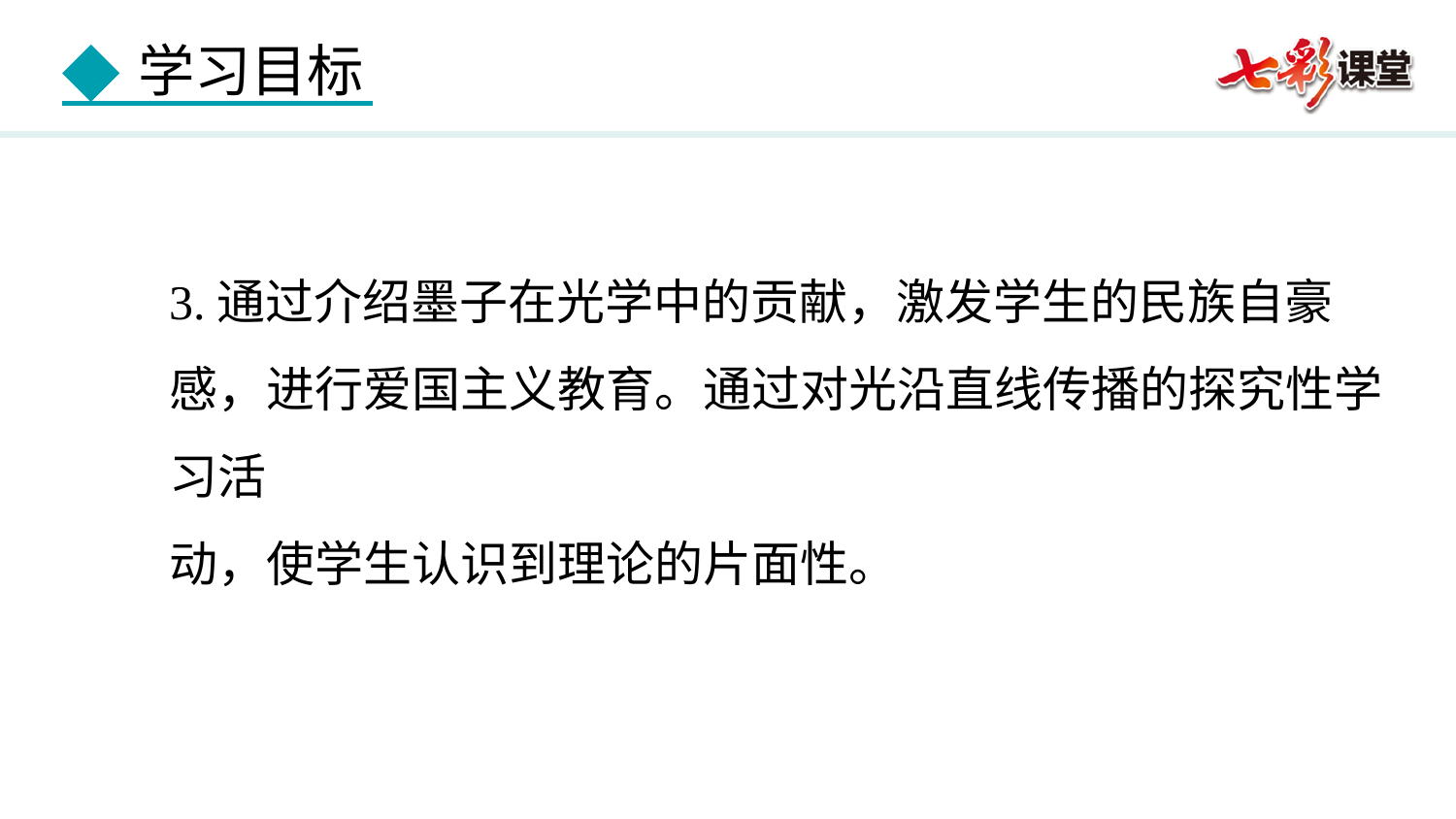

3.通过介绍墨子在光学中的贡献，激发学生的民族自豪感，进行爱国主义教育。通过对光沿直线传播的探究性学习活
动，使学生认识到理论的片面性。